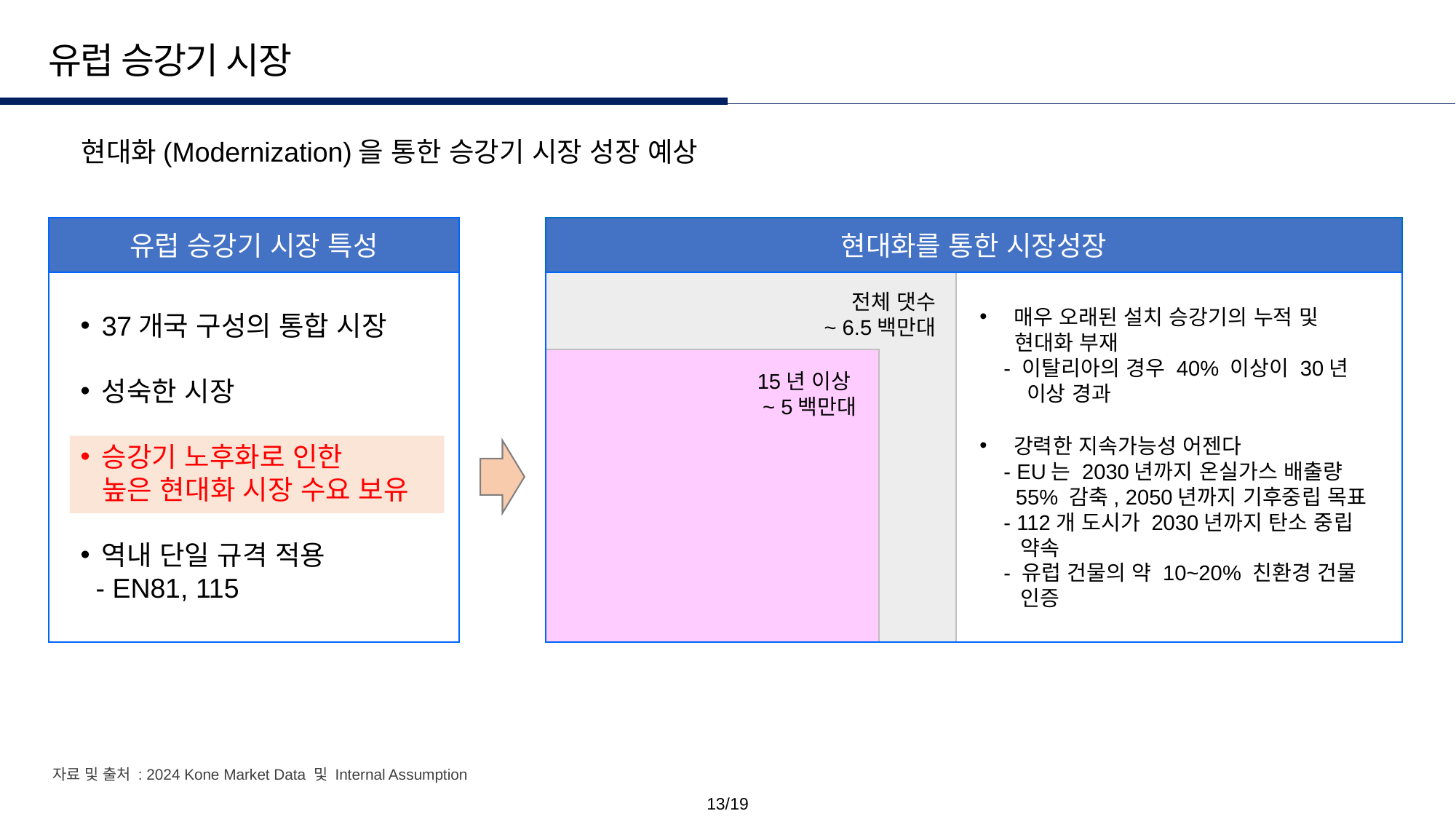

유럽 승강기 시장
현대화(Modernization)을 통한 승강기 시장 성장 예상
유럽 승강기 시장 특성
현대화를 통한 시장성장

전체 댓수
~ 6.5백만대
매우 오래된 설치 승강기의 누적 및
     현대화 부재
    - 이탈리아의 경우 40% 이상이 30년
       이상 경과
37개국 구성의 통합 시장

성숙한 시장

승강기 노후화로 인한
  높은 현대화 시장 수요 보유

역내 단일 규격 적용
  - EN81, 115

15년 이상
~ 5백만대
강력한 지속가능성 어젠다
    - EU는 2030년까지 온실가스 배출량
      55% 감축, 2050년까지 기후중립 목표
    - 112개 도시가 2030년까지 탄소 중립
      약속
    - 유럽 건물의 약 10~20% 친환경 건물
      인증

자료 및 출처 : 2024 Kone Market Data 및 Internal Assumption
13/19